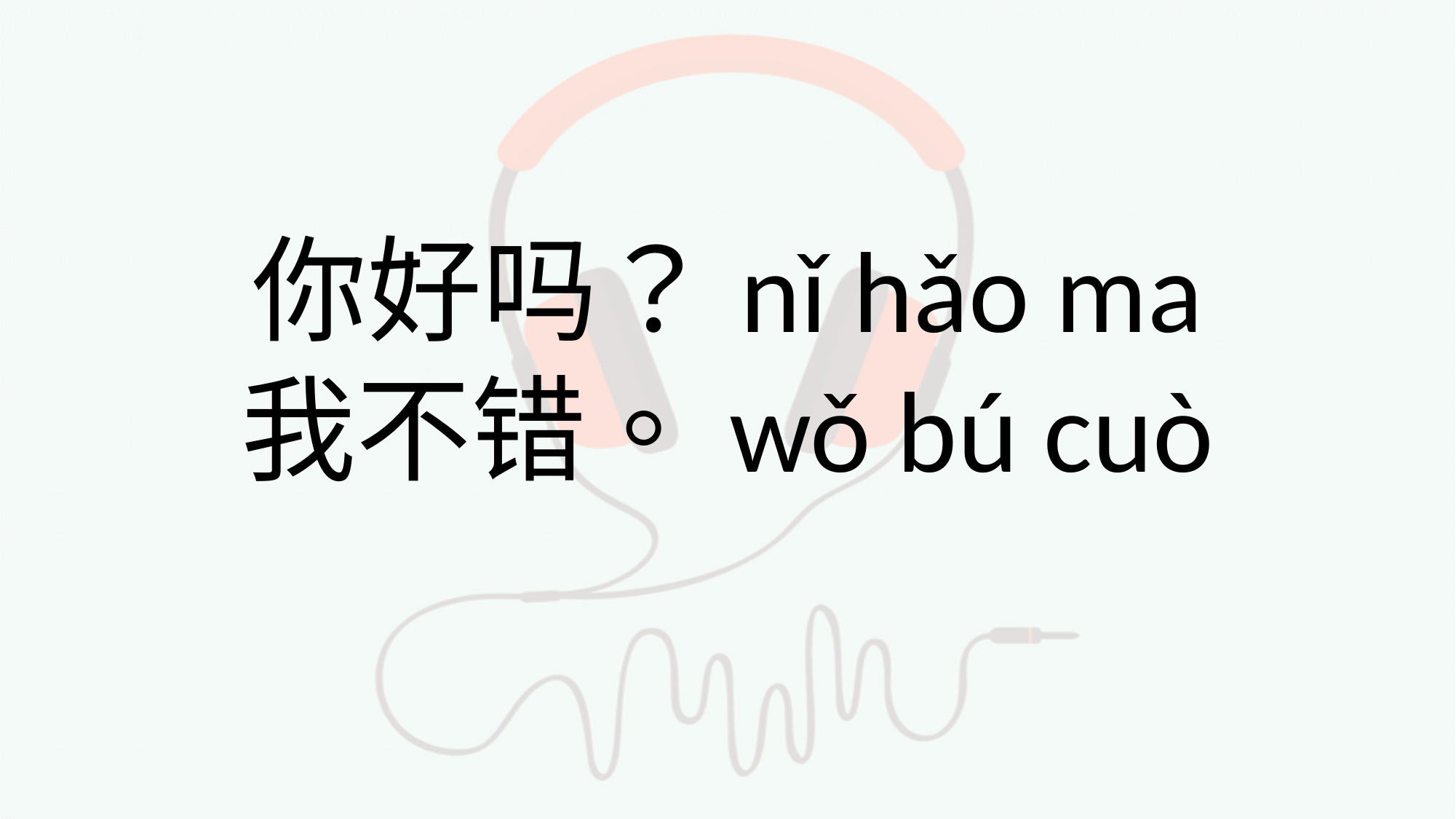

#
你好吗？nǐ hǎo ma
我不错。wǒ bú cuò